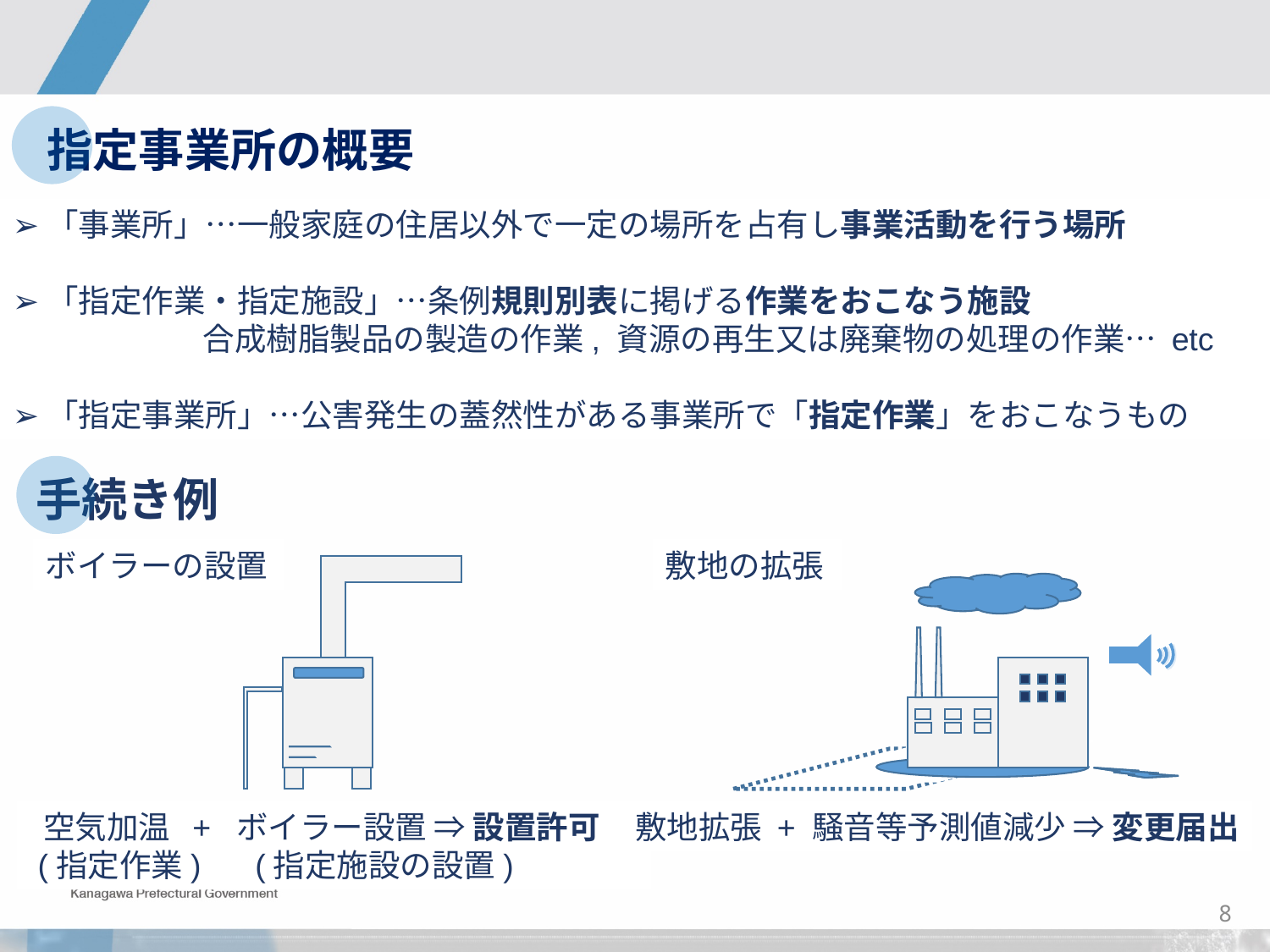

指定事業所の概要
➢「事業所」…一般家庭の住居以外で一定の場所を占有し事業活動を行う場所

➢「指定作業・指定施設」…条例規則別表に掲げる作業をおこなう施設
　　　　　　合成樹脂製品の製造の作業, 資源の再生又は廃棄物の処理の作業… etc

➢「指定事業所」…公害発生の蓋然性がある事業所で「指定作業」をおこなうもの

手続き例
ボイラーの設置

 空気加温  +  ボイラー設置 ⇒ 設置許可
 (指定作業)　 (指定施設の設置)
敷地の拡張

敷地拡張 + 騒音等予測値減少 ⇒ 変更届出
8